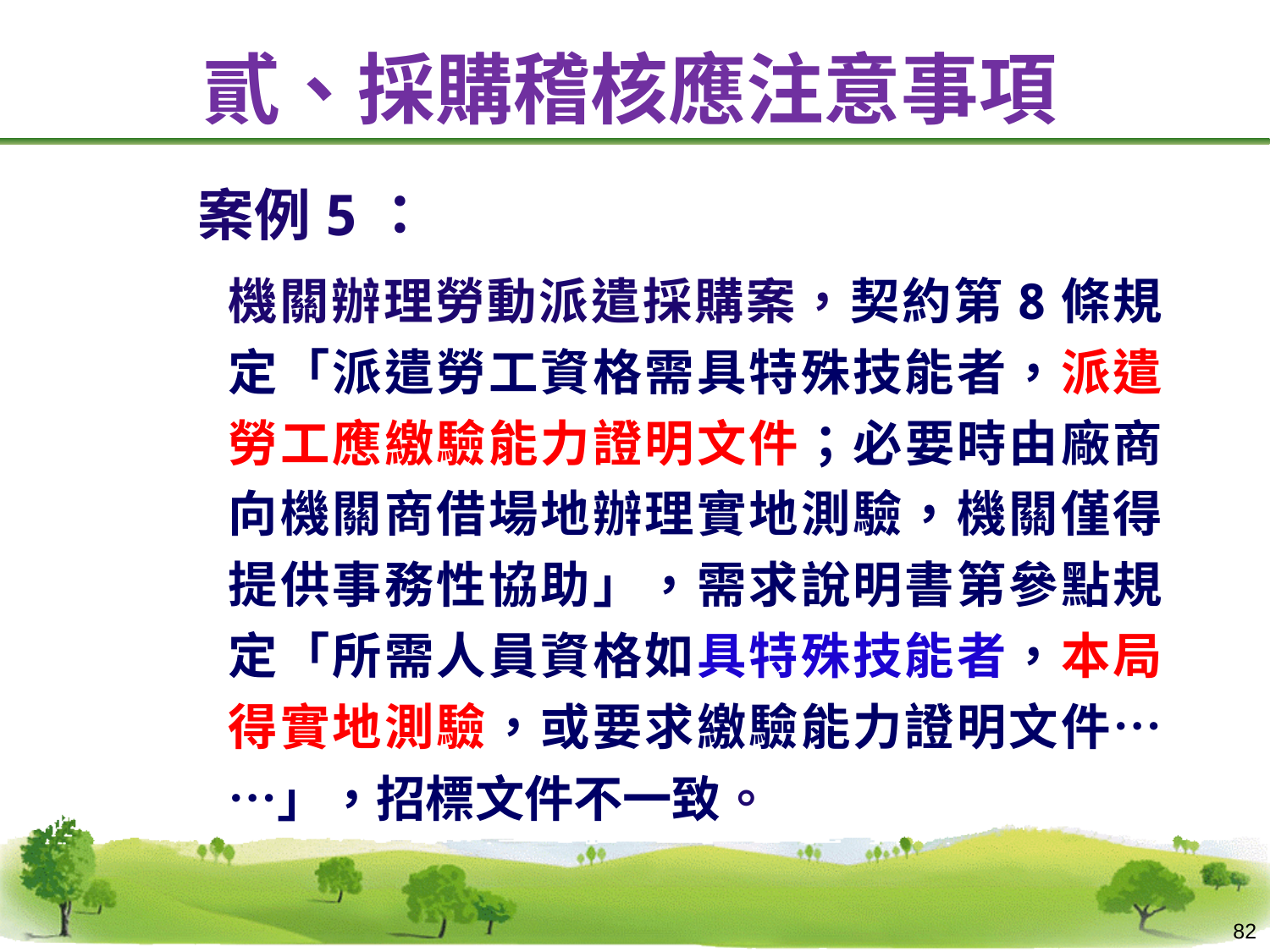

# 貳、採購稽核應注意事項
　案例5：
機關辦理勞動派遣採購案，契約第8條規定「派遣勞工資格需具特殊技能者，派遣勞工應繳驗能力證明文件；必要時由廠商向機關商借場地辦理實地測驗，機關僅得提供事務性協助」，需求說明書第參點規定「所需人員資格如具特殊技能者，本局得實地測驗，或要求繳驗能力證明文件……」，招標文件不一致。

82